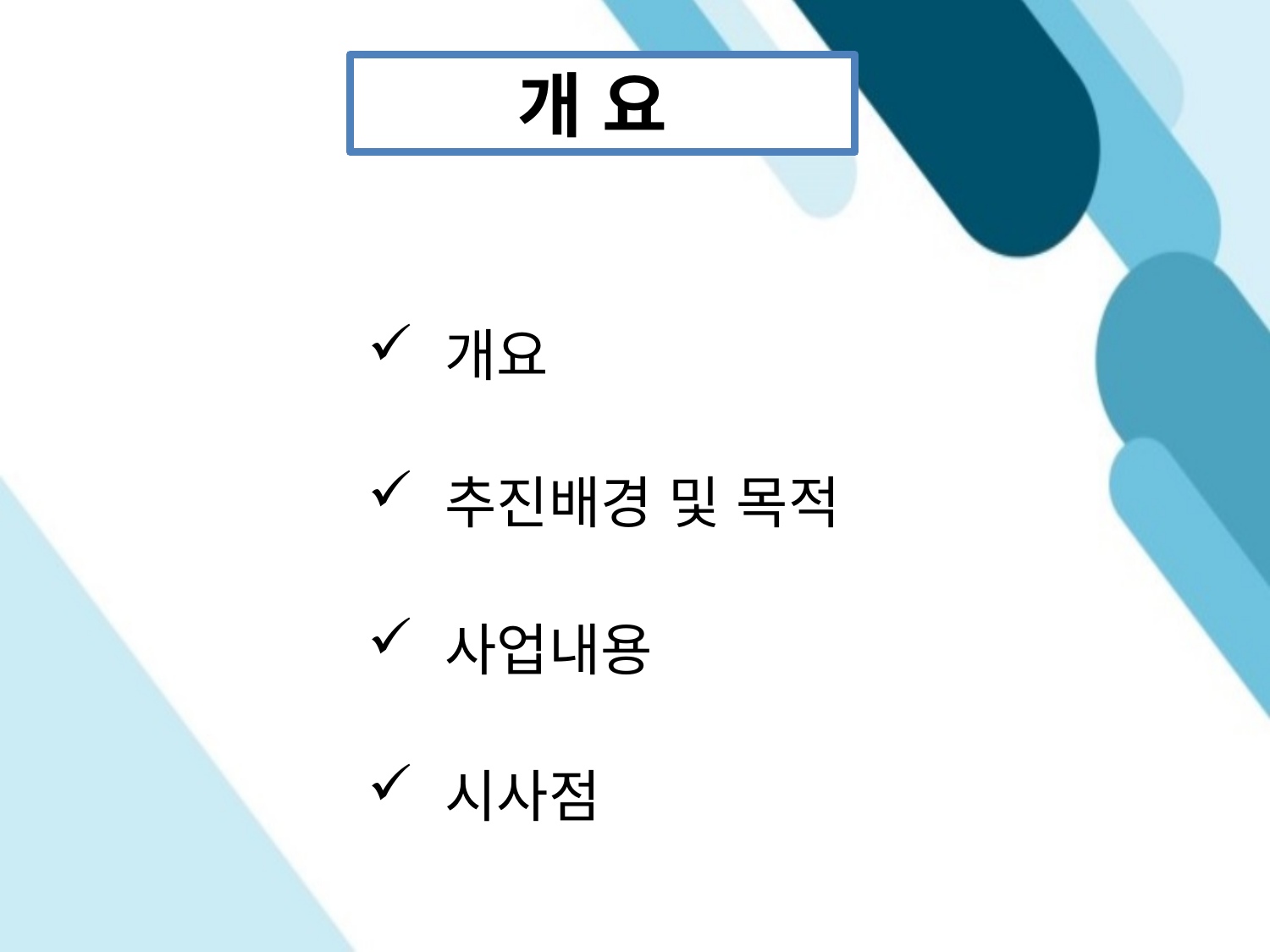

개 요
 개요
 추진배경 및 목적
 사업내용
 시사점